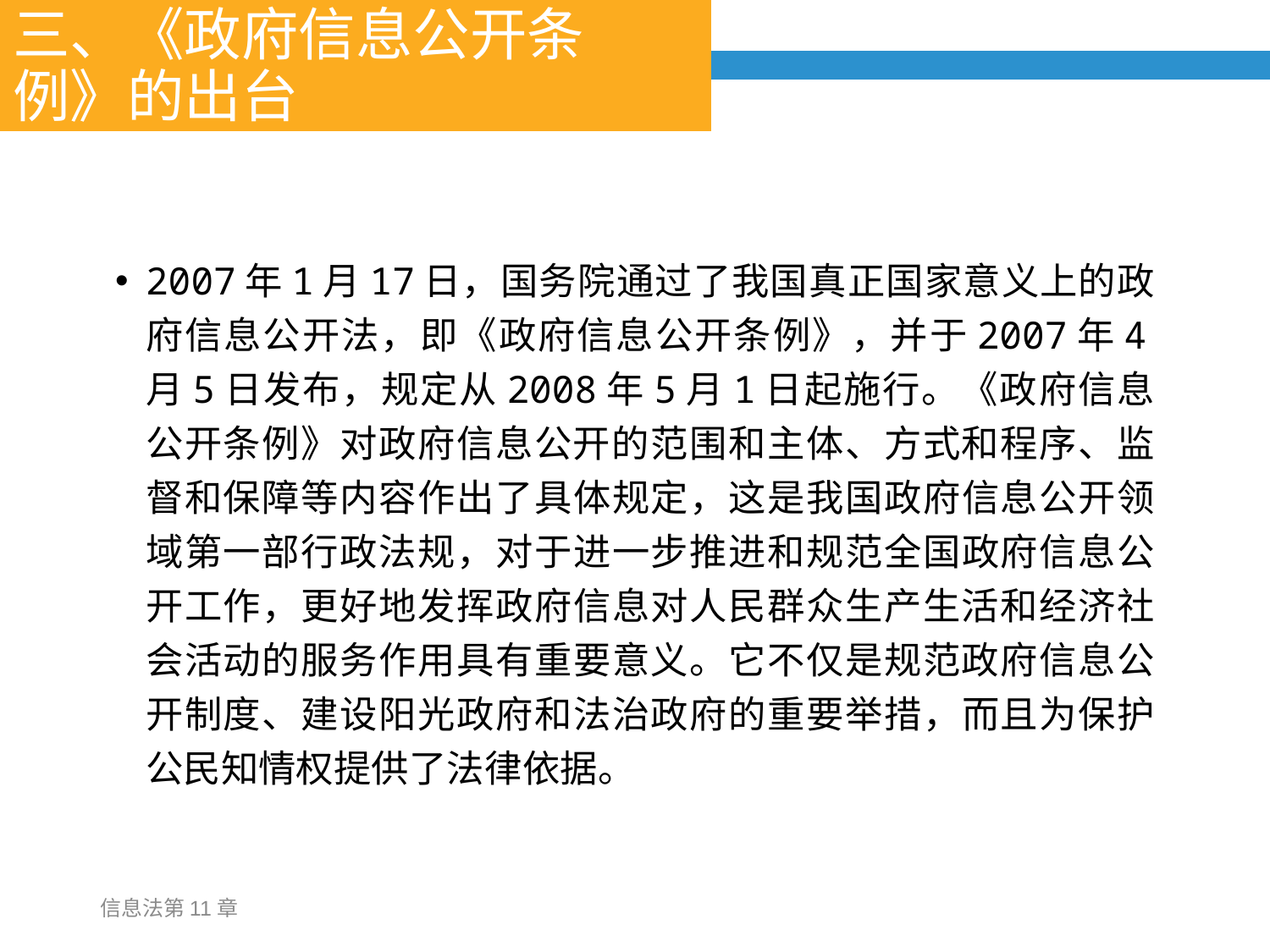

# 三、《政府信息公开条例》的出台
2007年1月17日，国务院通过了我国真正国家意义上的政府信息公开法，即《政府信息公开条例》，并于2007年4月5日发布，规定从2008年5月1日起施行。《政府信息公开条例》对政府信息公开的范围和主体、方式和程序、监督和保障等内容作出了具体规定，这是我国政府信息公开领域第一部行政法规，对于进一步推进和规范全国政府信息公开工作，更好地发挥政府信息对人民群众生产生活和经济社会活动的服务作用具有重要意义。它不仅是规范政府信息公开制度、建设阳光政府和法治政府的重要举措，而且为保护公民知情权提供了法律依据。

信息法第11章